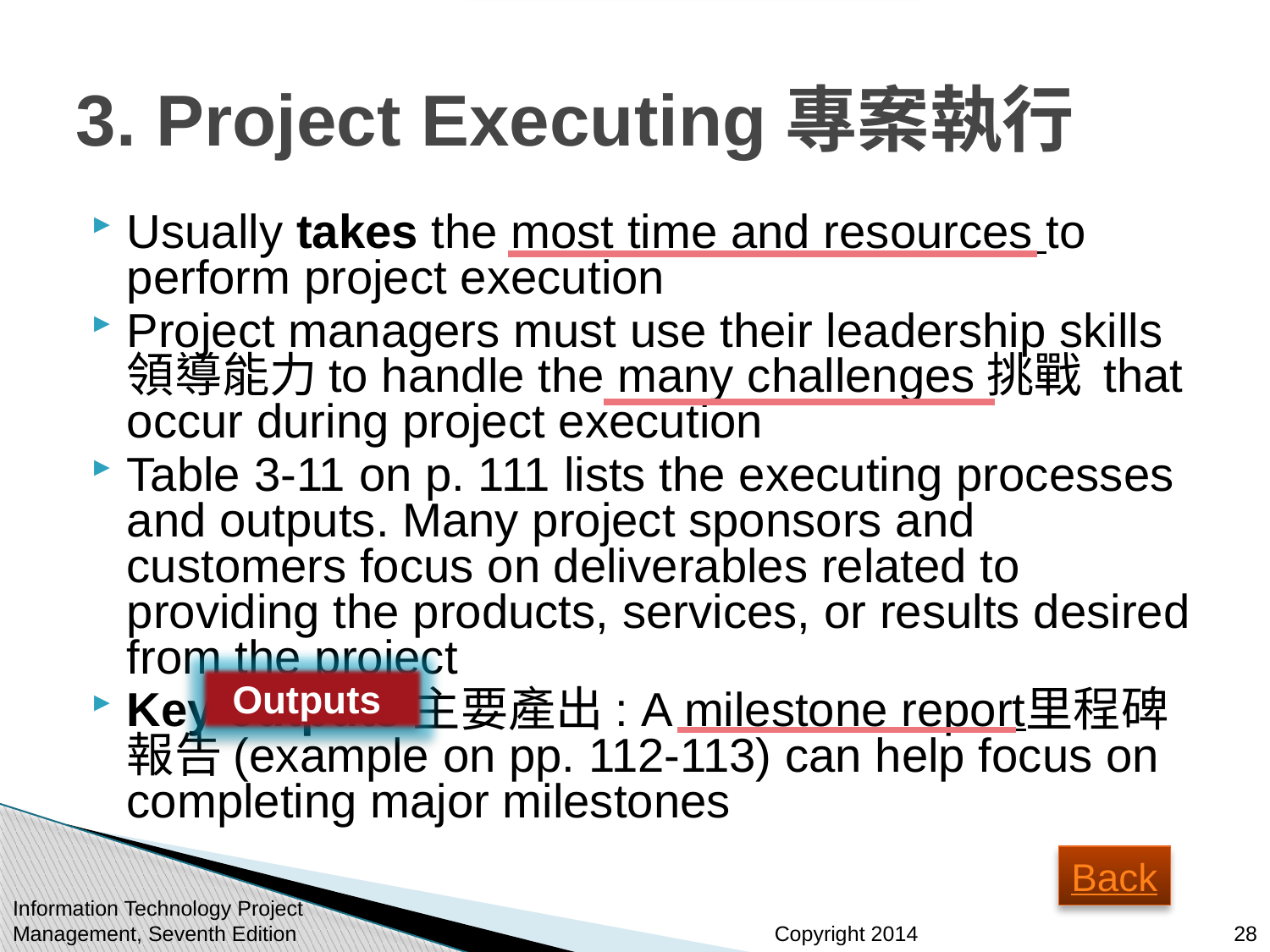

# 3. Project Executing專案執行
Usually takes the most time and resources to perform project execution
Project managers must use their leadership skills 領導能力to handle the many challenges挑戰 that occur during project execution
Table 3-11 on p. 111 lists the executing processes and outputs. Many project sponsors and customers focus on deliverables related to providing the products, services, or results desired from the project
Key outputs主要產出: A milestone report里程碑報告(example on pp. 112-113) can help focus on completing major milestones
Outputs
Back
Information Technology Project Management, Seventh Edition
28